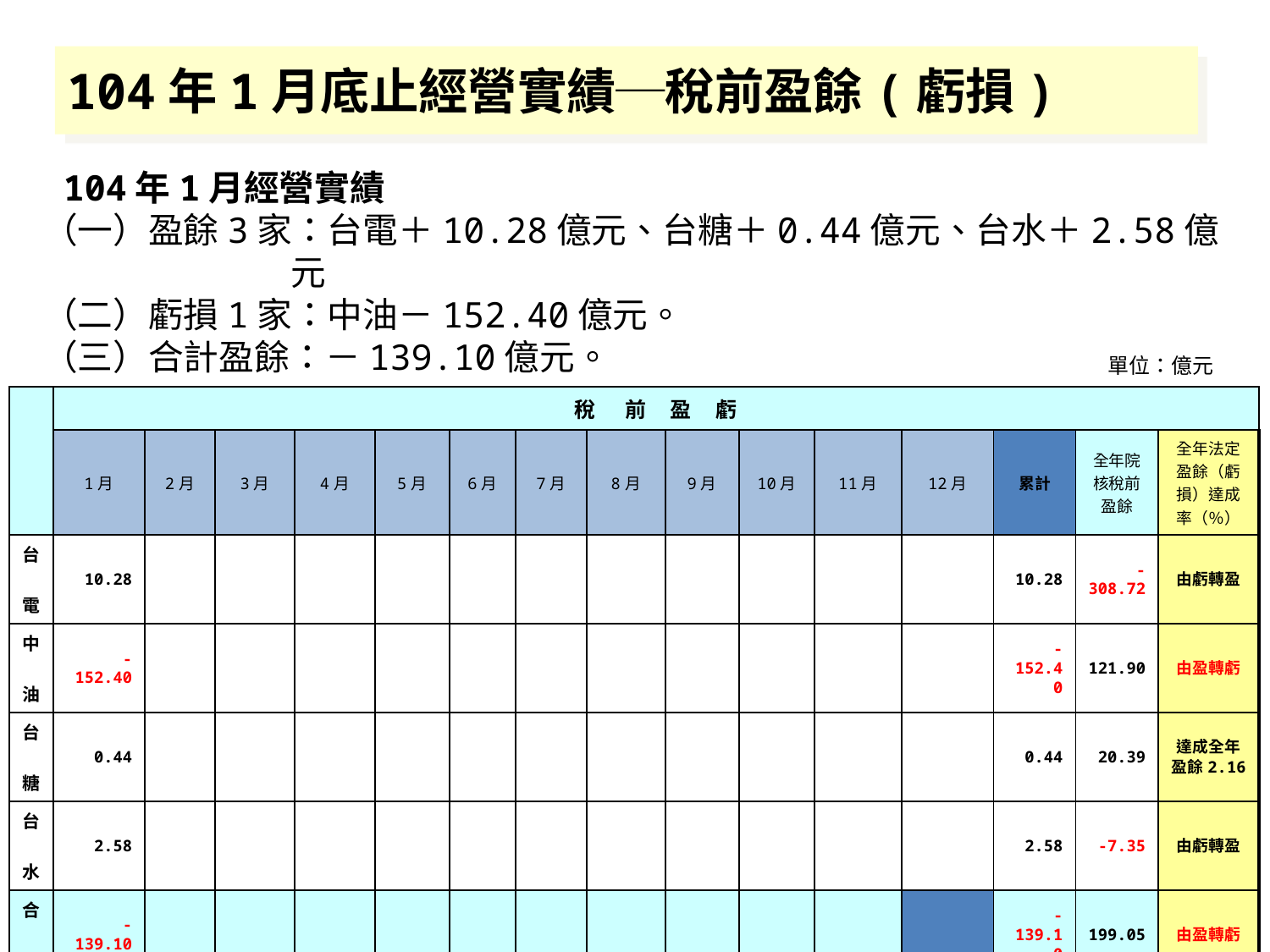

# 104年1月底止經營實績─稅前盈餘(虧損)
 104年1月經營實績
（一）盈餘3家：台電＋10.28億元、台糖＋0.44億元、台水＋2.58億元
（二）虧損1家：中油－152.40億元。
（三）合計盈餘：－139.10億元。
單位：億元
|  | 稅 前 盈 虧 |  |  |  |  |  |  |  |  |  |  |  |  |  |  |
| --- | --- | --- | --- | --- | --- | --- | --- | --- | --- | --- | --- | --- | --- | --- | --- |
|  | 1月 | 2月 | 3月 | 4月 | 5月 | 6月 | 7月 | 8月 | 9月 | 10月 | 11月 | 12月 | 累計 | 全年院核稅前盈餘 | 全年法定盈餘（虧損）達成率（％） |
| 台 電 | 10.28 |  |  |  |  |  |  |  |  |  |  |  | 10.28 | -308.72 | 由虧轉盈 |
| 中 油 | -152.40 |  |  |  |  |  |  |  |  |  |  |  | -152.40 | 121.90 | 由盈轉虧 |
| 台 糖 | 0.44 |  |  |  |  |  |  |  |  |  |  |  | 0.44 | 20.39 | 達成全年盈餘2.16 |
| 台 水 | 2.58 |  |  |  |  |  |  |  |  |  |  |  | 2.58 | -7.35 | 由虧轉盈 |
| 合 計 | -139.10 |  |  |  |  |  |  |  |  |  |  |  | -139.10 | 199.05 | 由盈轉虧 |
1